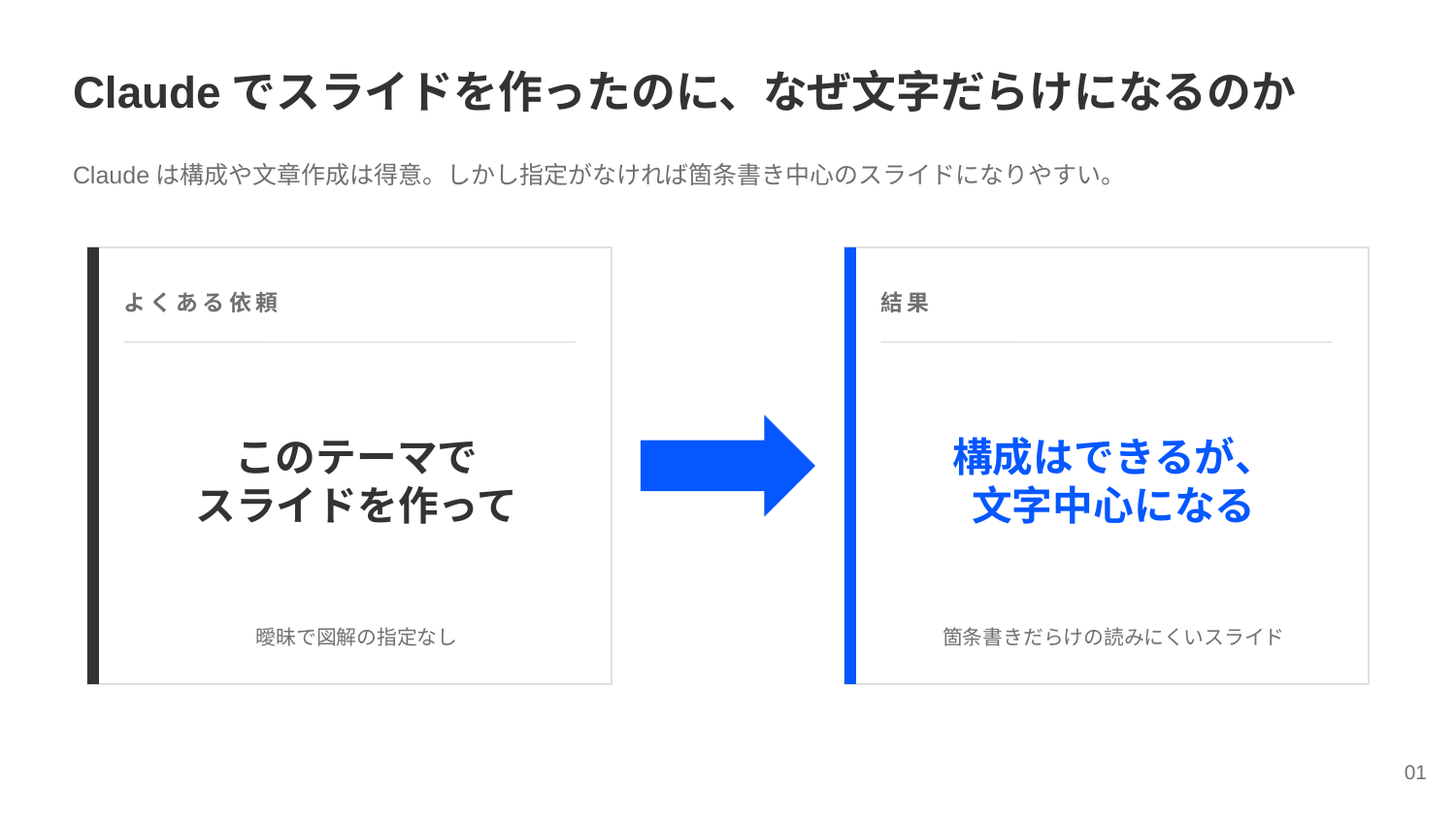

Claudeでスライドを作ったのに、なぜ文字だらけになるのか
Claudeは構成や文章作成は得意。しかし指定がなければ箇条書き中心のスライドになりやすい。

よくある依頼
結果

このテーマで
スライドを作って
構成はできるが、
文字中心になる

曖昧で図解の指定なし
箇条書きだらけの読みにくいスライド
01